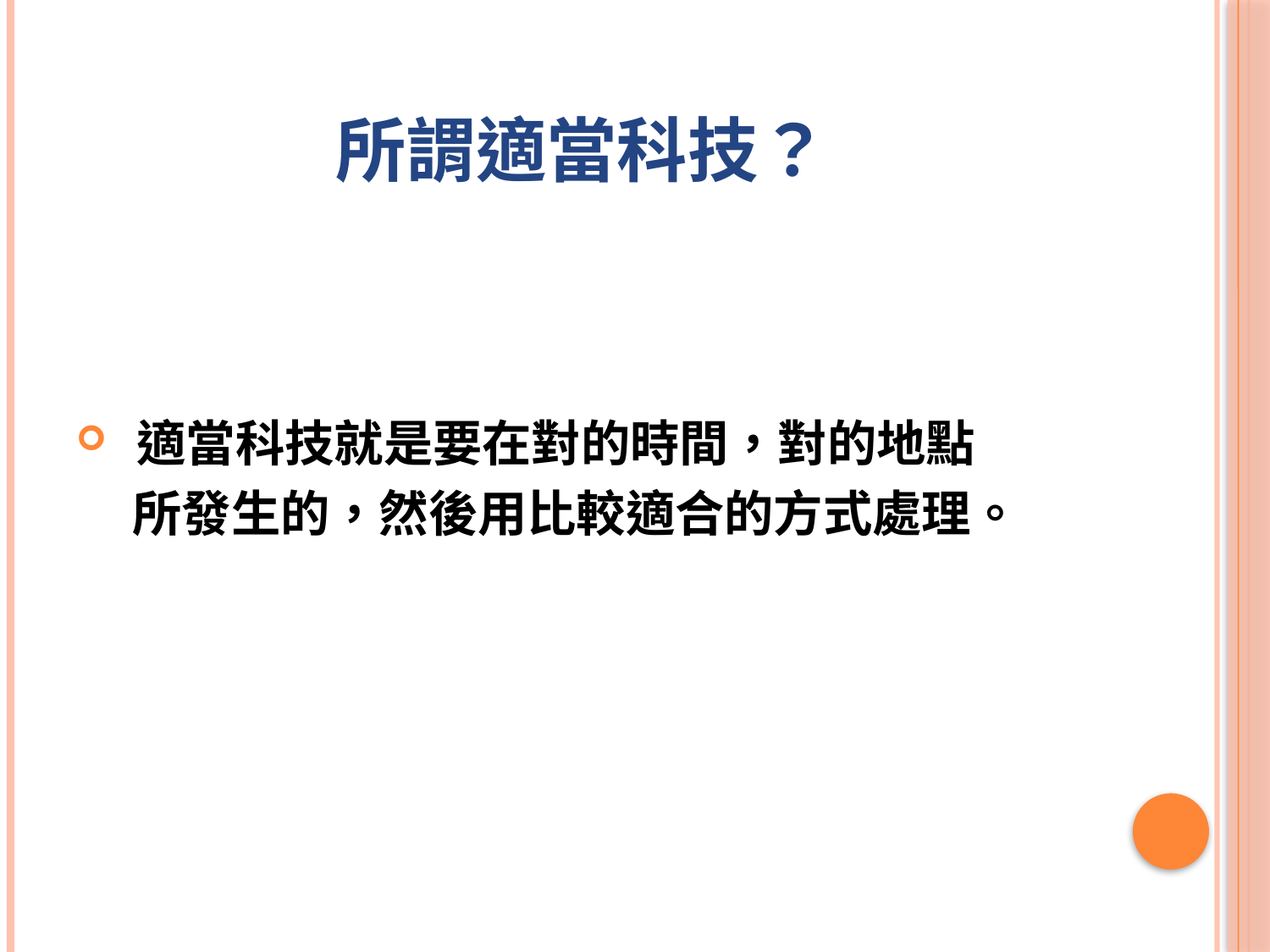

# 所謂適當科技？

 適當科技就是要在對的時間，對的地點
    所發生的，然後用比較適合的方式處理。